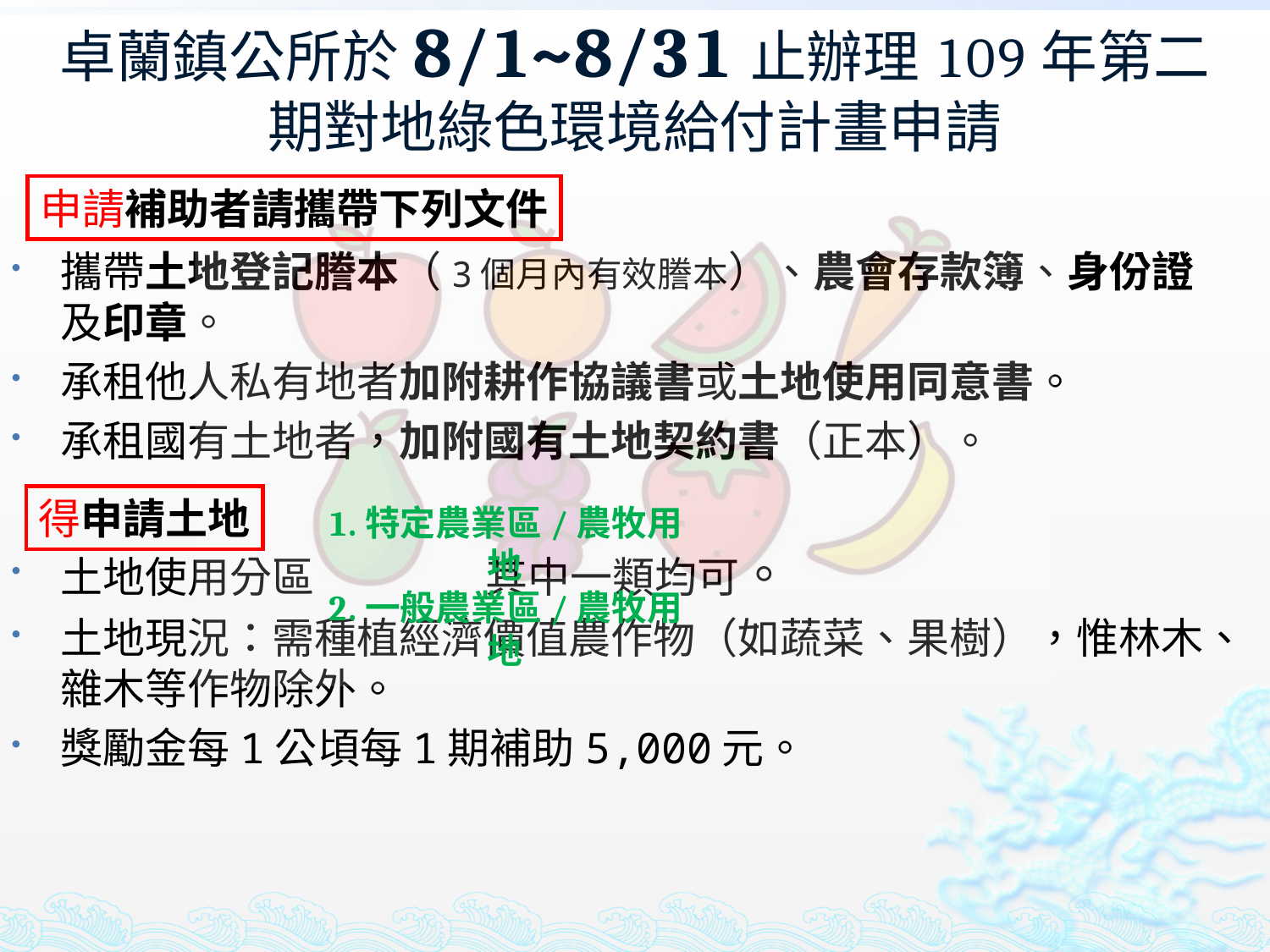

# 卓蘭鎮公所於8/1~8/31止辦理109年第二期對地綠色環境給付計畫申請

攜帶土地登記謄本（3個月內有效謄本）、農會存款簿、身份證及印章。
承租他人私有地者加附耕作協議書或土地使用同意書。
承租國有土地者，加附國有土地契約書（正本）。

土地使用分區                  其中一類均可。
土地現況：需種植經濟價值農作物（如蔬菜、果樹），惟林木、雜木等作物除外。
獎勵金每1公頃每1期補助5,000元。

申請補助者請攜帶下列文件
得申請土地
1.特定農業區/農牧用地
2.一般農業區/農牧用地